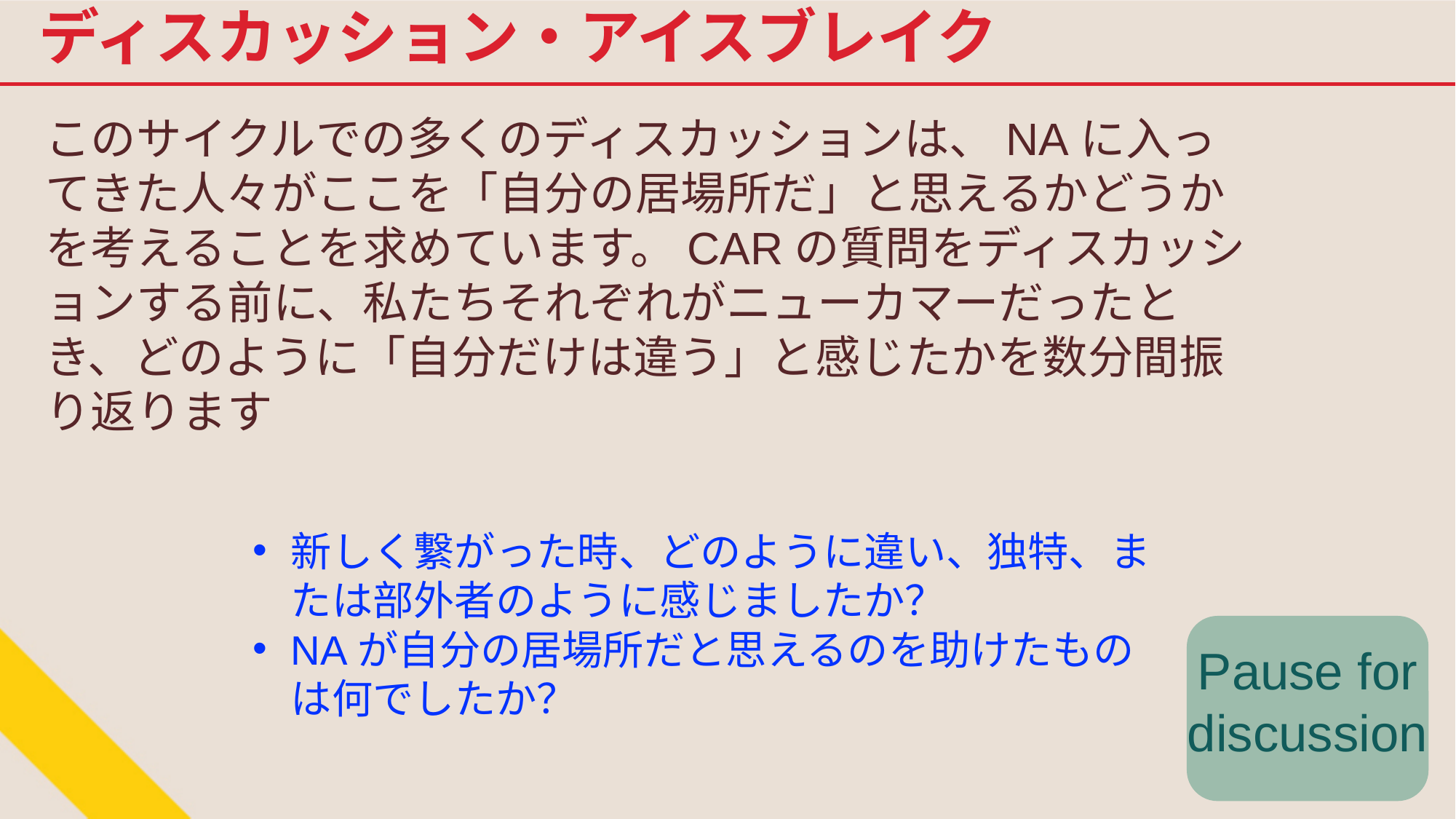

ディスカッション・アイスブレイク

このサイクルでの多くのディスカッションは、NAに入ってきた人々がここを「自分の居場所だ」と思えるかどうかを考えることを求めています。CARの質問をディスカッションする前に、私たちそれぞれがニューカマーだったとき、どのように「自分だけは違う」と感じたかを数分間振り返ります
新しく繋がった時、どのように違い、独特、または部外者のように感じましたか？
NAが自分の居場所だと思えるのを助けたものは何でしたか？

Pause for discussion